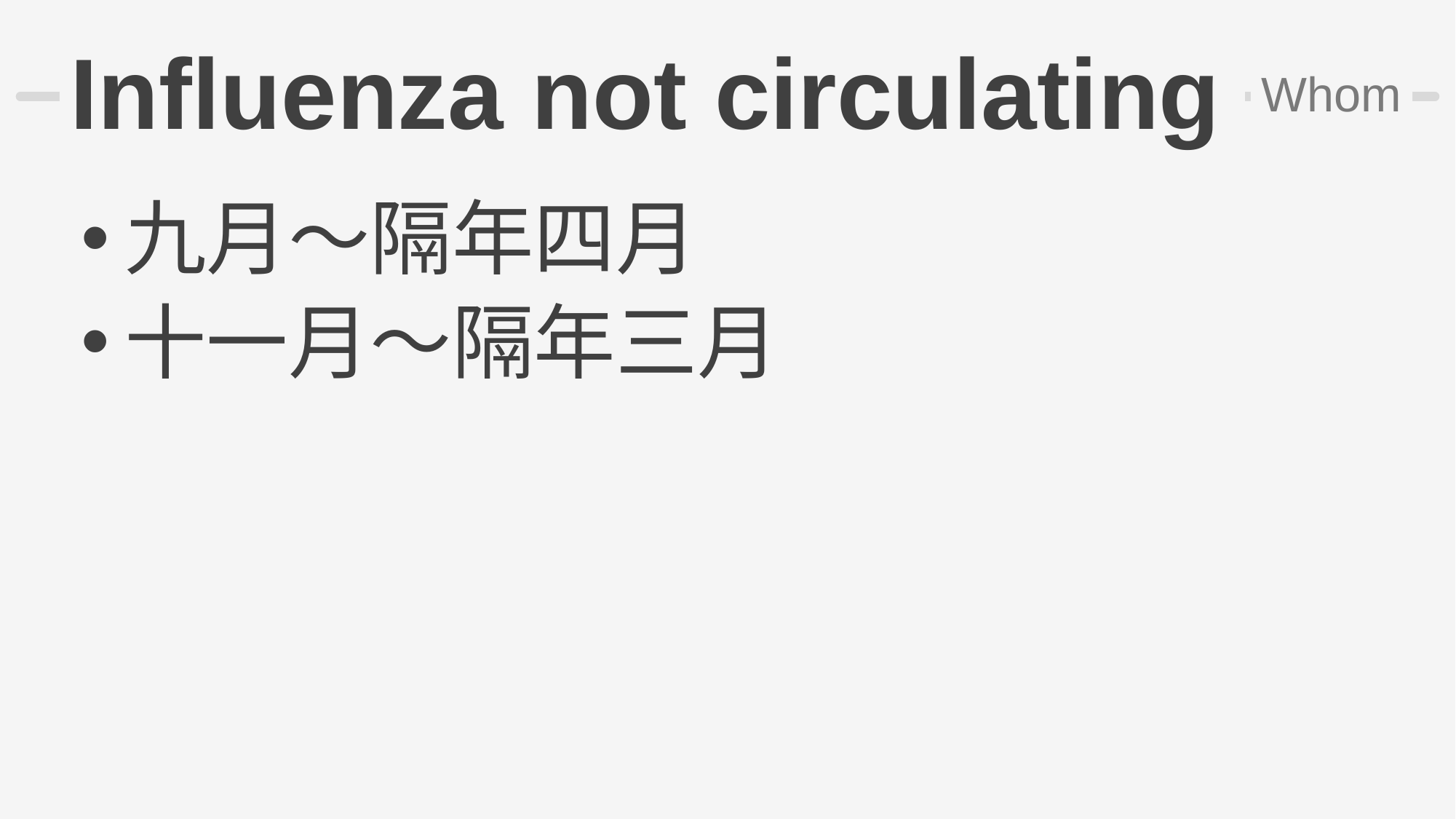

# Influenza not circulating
Whom
九月～隔年四月
十一月～隔年三月